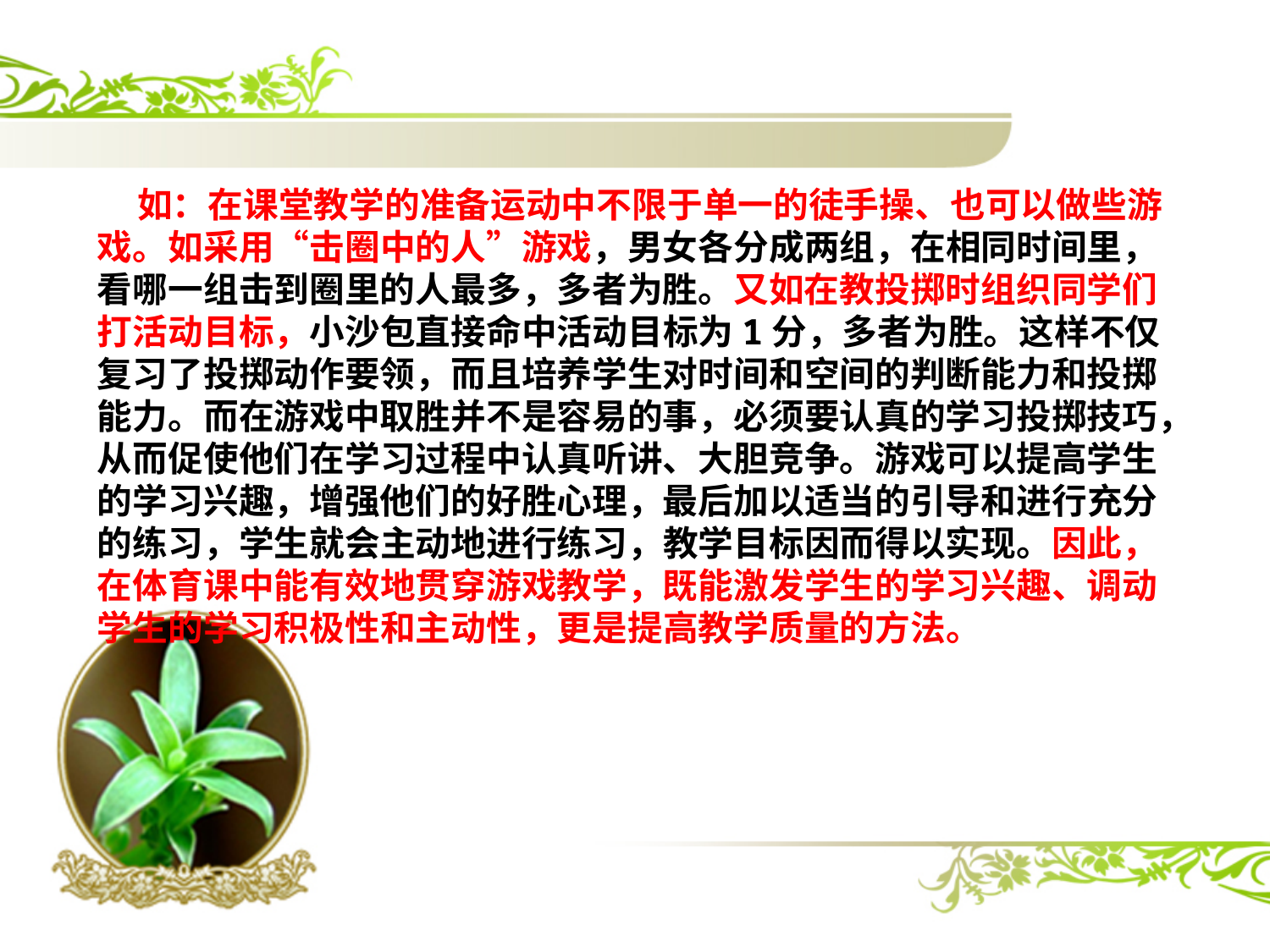

如：在课堂教学的准备运动中不限于单一的徒手操、也可以做些游戏。如采用“击圈中的人”游戏，男女各分成两组，在相同时间里，看哪一组击到圈里的人最多，多者为胜。又如在教投掷时组织同学们打活动目标，小沙包直接命中活动目标为1分，多者为胜。这样不仅复习了投掷动作要领，而且培养学生对时间和空间的判断能力和投掷能力。而在游戏中取胜并不是容易的事，必须要认真的学习投掷技巧，从而促使他们在学习过程中认真听讲、大胆竞争。游戏可以提高学生的学习兴趣，增强他们的好胜心理，最后加以适当的引导和进行充分的练习，学生就会主动地进行练习，教学目标因而得以实现。因此，在体育课中能有效地贯穿游戏教学，既能激发学生的学习兴趣、调动学生的学习积极性和主动性，更是提高教学质量的方法。